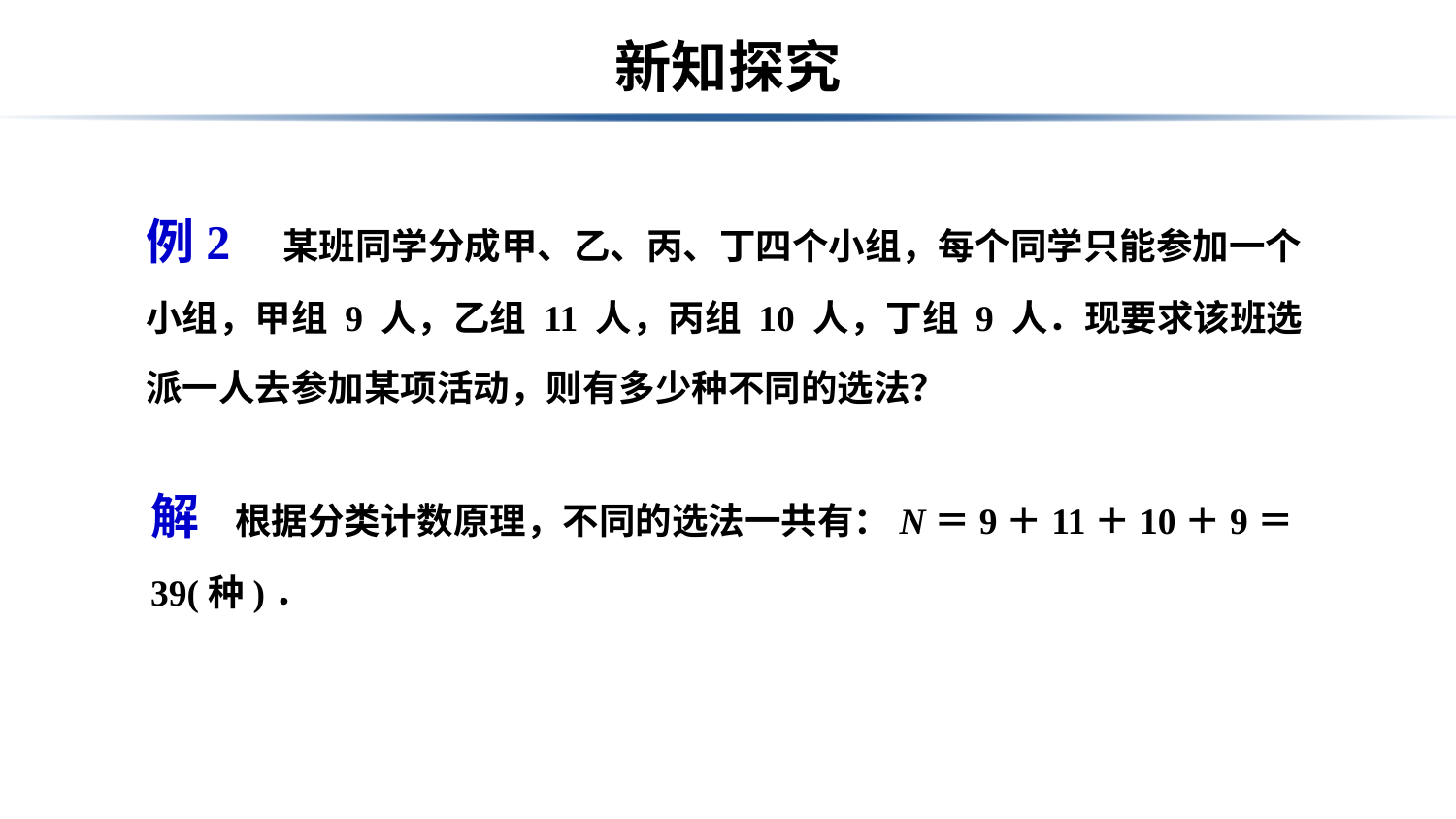

# 新知探究
例2　某班同学分成甲、乙、丙、丁四个小组，每个同学只能参加一个小组，甲组 9 人，乙组 11 人，丙组 10 人，丁组 9 人．现要求该班选派一人去参加某项活动，则有多少种不同的选法？
解　根据分类计数原理，不同的选法一共有：N＝9＋11＋10＋9＝39(种)．